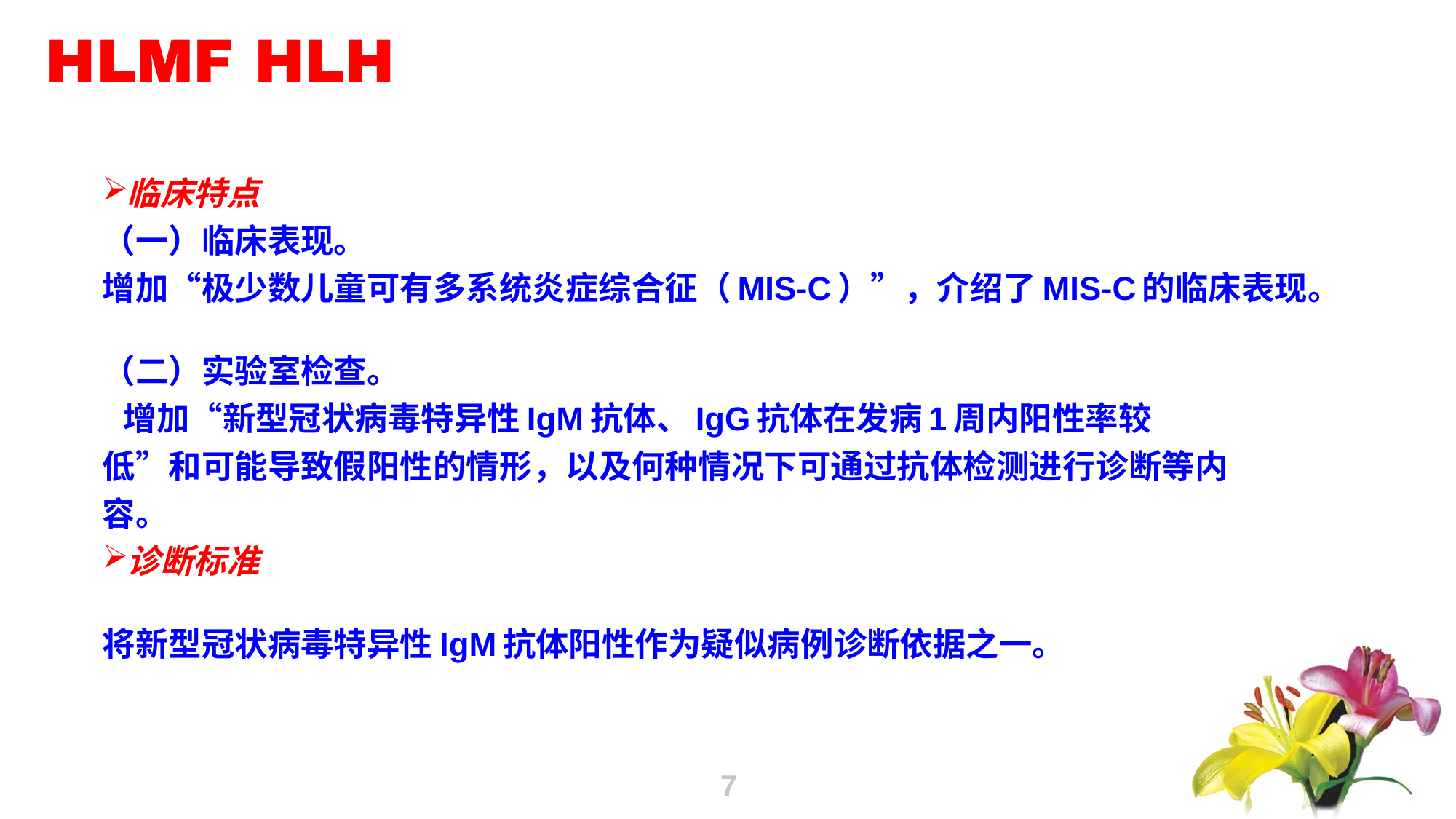

临床特点
（一）临床表现。
增加“极少数儿童可有多系统炎症综合征（MIS-C）”，介绍了MIS-C的临床表现。
（二）实验室检查。
  增加“新型冠状病毒特异性IgM抗体、IgG抗体在发病1周内阳性率较
低”和可能导致假阳性的情形，以及何种情况下可通过抗体检测进行诊断等内
容。
诊断标准
将新型冠状病毒特异性IgM抗体阳性作为疑似病例诊断依据之一。

7